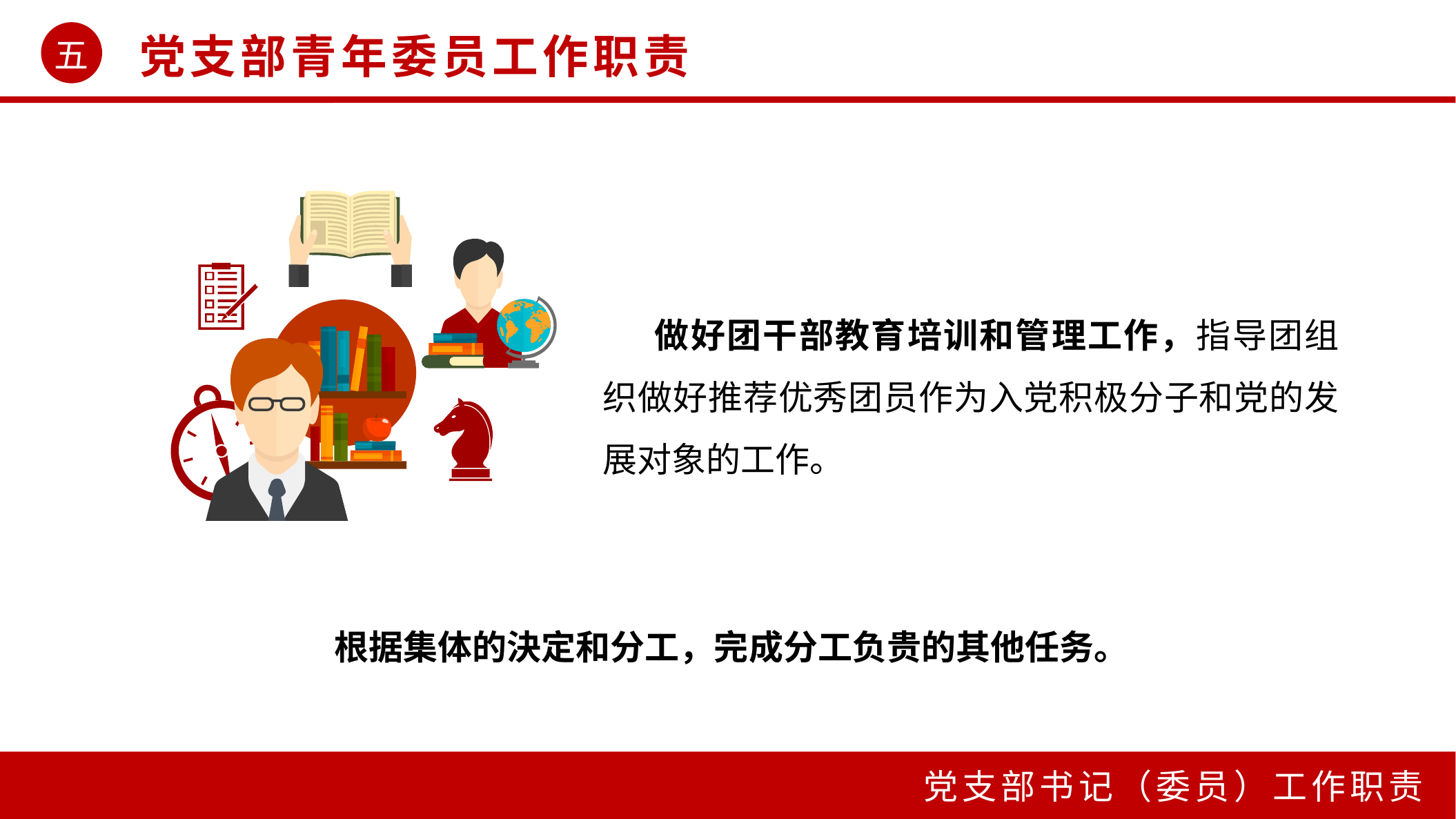

五
党支部青年委员工作职责

做好团干部教育培训和管理工作，指导团组织做好推荐优秀团员作为入党积极分子和党的发展对象的工作。
根据集体的決定和分工，完成分工负贵的其他任务。

党支部书记（委员）工作职责